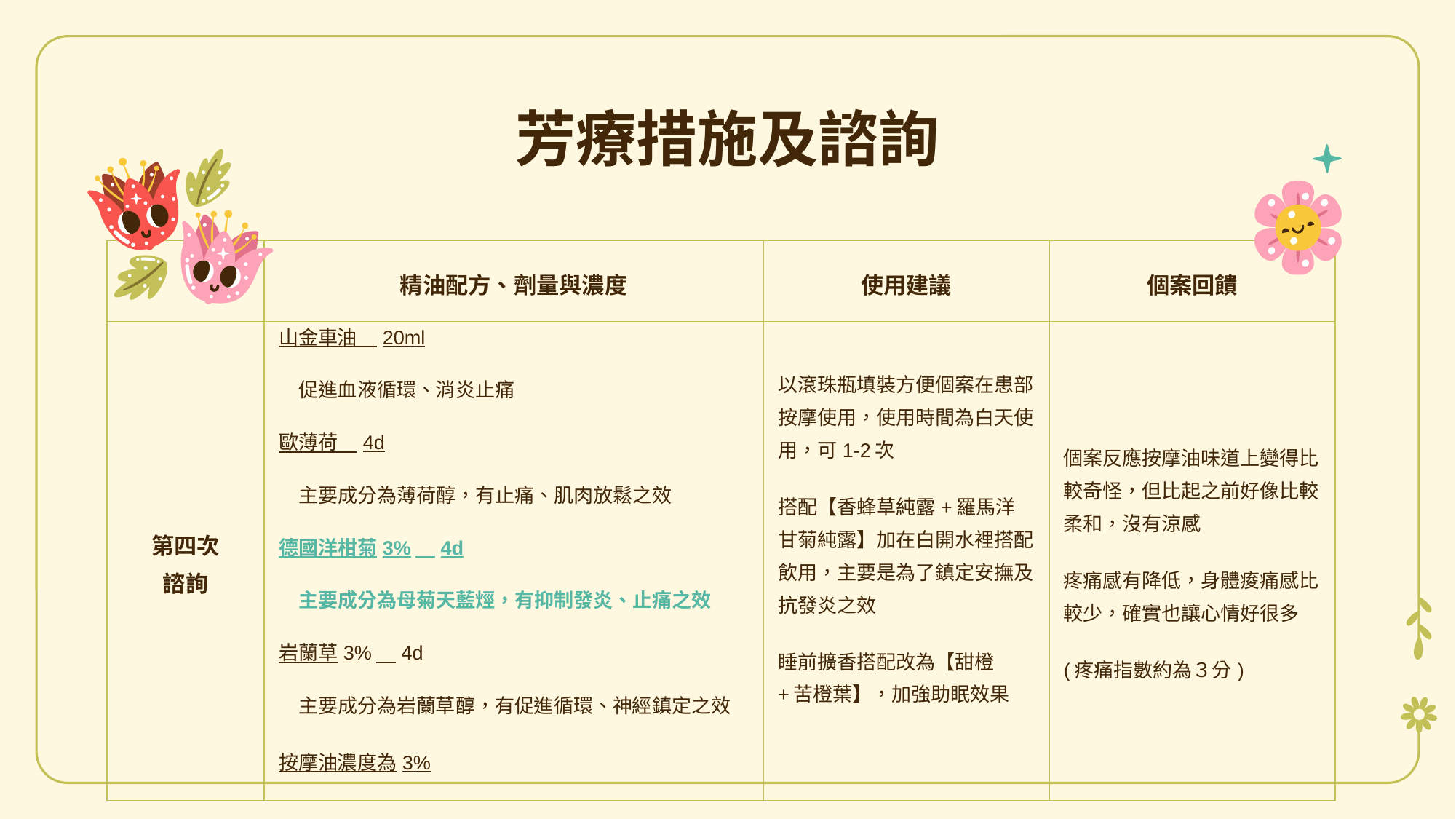

# 芳療措施及諮詢

|  | 精油配方、劑量與濃度 | 使用建議 | 個案回饋 |
| --- | --- | --- | --- |
| 第四次 諮詢 | 山金車油　20ml 　促進血液循環、消炎止痛 歐薄荷　4d 　主要成分為薄荷醇，有止痛、肌肉放鬆之效 德國洋柑菊3%　4d 　主要成分為母菊天藍烴，有抑制發炎、止痛之效 岩蘭草3%　4d 　主要成分為岩蘭草醇，有促進循環、神經鎮定之效 按摩油濃度為3% | 以滾珠瓶填裝方便個案在患部按摩使用，使用時間為白天使用，可1-2次 搭配【香蜂草純露+羅馬洋甘菊純露】加在白開水裡搭配飲用，主要是為了鎮定安撫及抗發炎之效 睡前擴香搭配改為【甜橙+苦橙葉】，加強助眠效果 | 個案反應按摩油味道上變得比較奇怪，但比起之前好像比較柔和，沒有涼感 疼痛感有降低，身體痠痛感比較少，確實也讓心情好很多 (疼痛指數約為３分) |